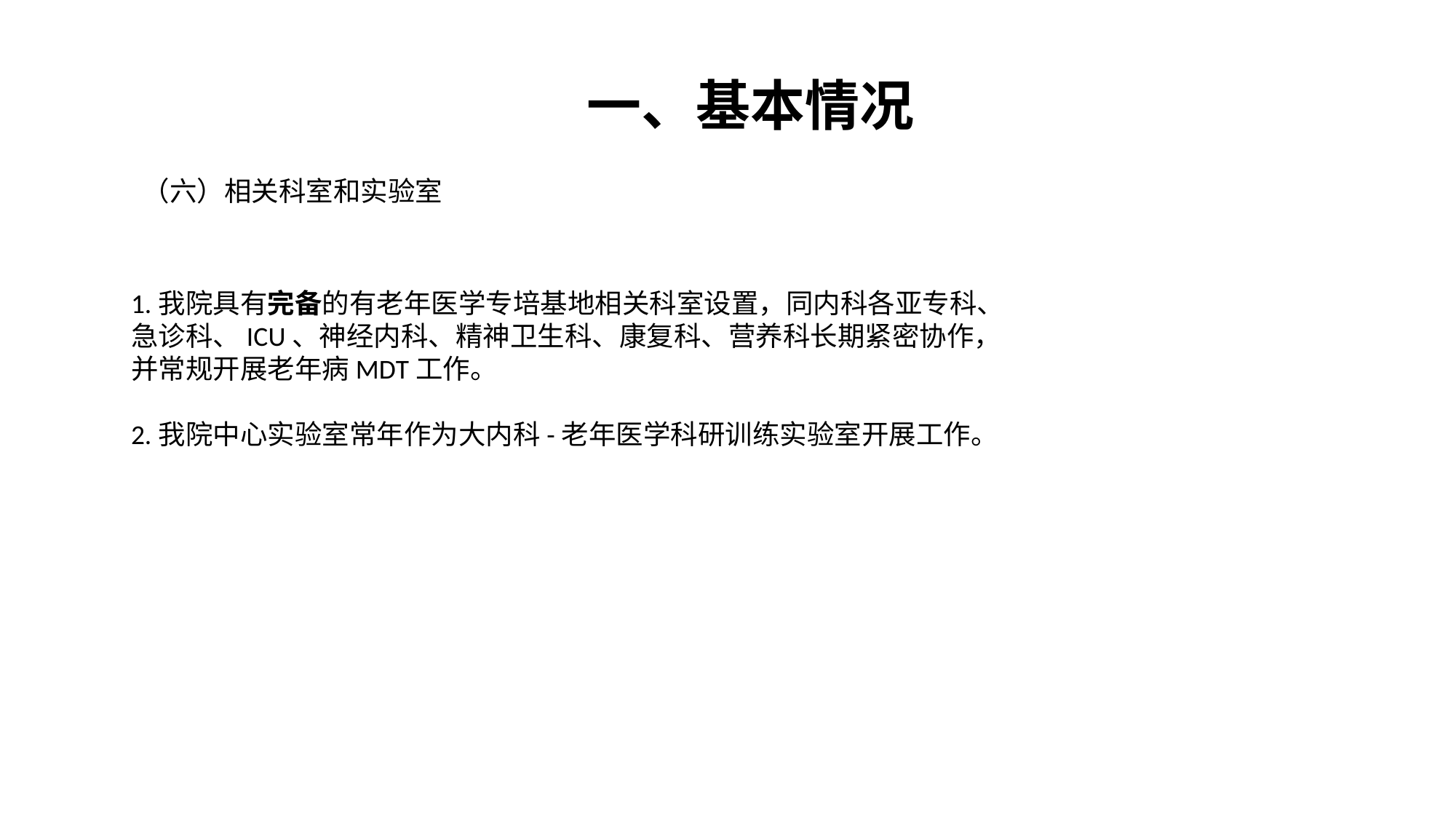

一、基本情况
（六）相关科室和实验室

1.我院具有完备的有老年医学专培基地相关科室设置，同内科各亚专科、急诊科、ICU、神经内科、精神卫生科、康复科、营养科长期紧密协作，并常规开展老年病MDT工作。

2.我院中心实验室常年作为大内科-老年医学科研训练实验室开展工作。